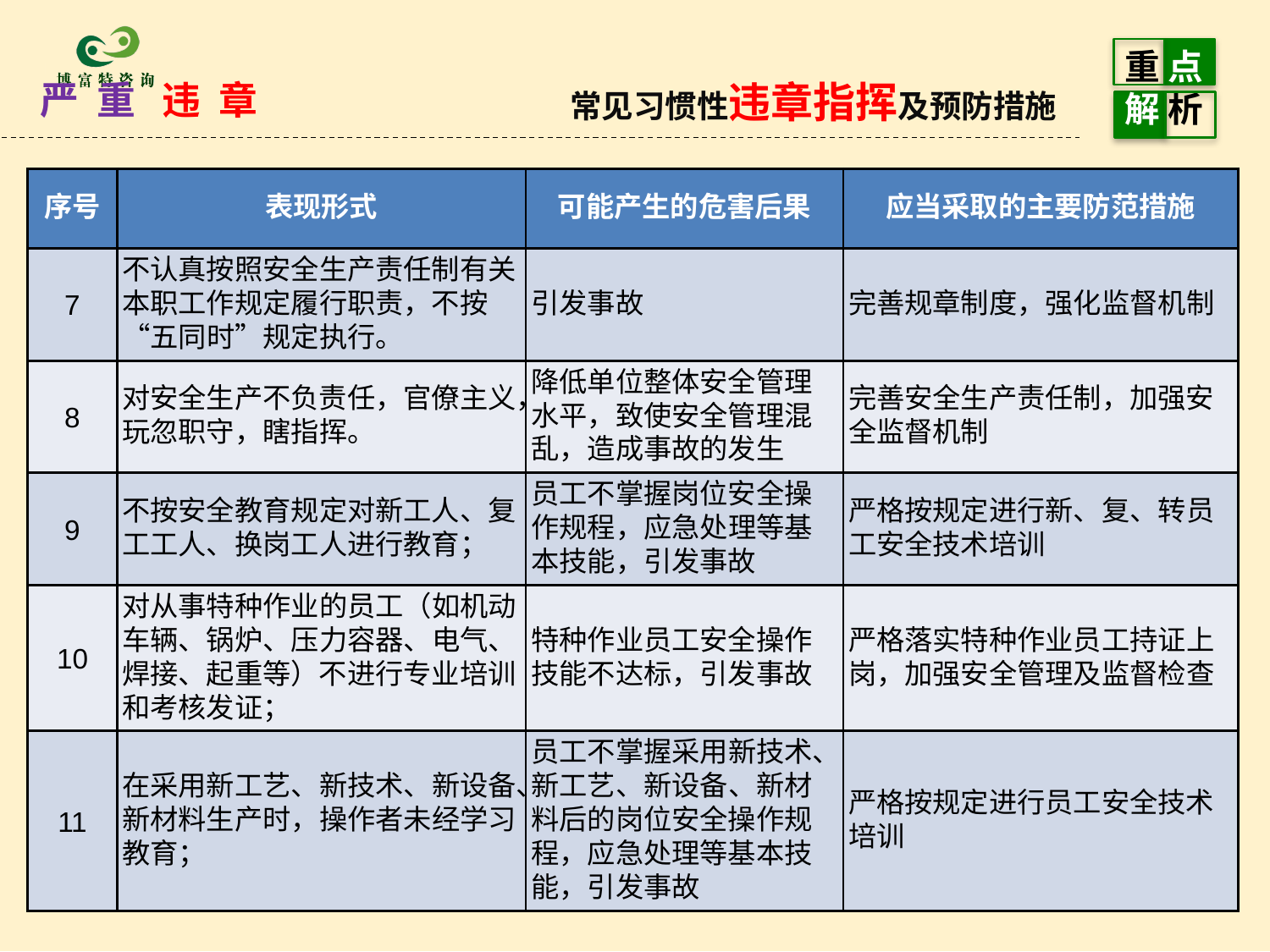

严  重   违  章
| 序号 | 表现形式 | 可能产生的危害后果 | 应当采取的主要防范措施 |
| --- | --- | --- | --- |
| 7 | 不认真按照安全生产责任制有关本职工作规定履行职责，不按 “五同时”规定执行。 | 引发事故 | 完善规章制度，强化监督机制 |
| 8 | 对安全生产不负责任，官僚主义，玩忽职守，瞎指挥。 | 降低单位整体安全管理水平，致使安全管理混乱，造成事故的发生 | 完善安全生产责任制，加强安全监督机制 |
| 9 | 不按安全教育规定对新工人、复工工人、换岗工人进行教育； | 员工不掌握岗位安全操作规程，应急处理等基本技能，引发事故 | 严格按规定进行新、复、转员工安全技术培训 |
| 10 | 对从事特种作业的员工（如机动车辆、锅炉、压力容器、电气、焊接、起重等）不进行专业培训和考核发证； | 特种作业员工安全操作技能不达标，引发事故 | 严格落实特种作业员工持证上岗，加强安全管理及监督检查 |
| 11 | 在采用新工艺、新技术、新设备、新材料生产时，操作者未经学习教育； | 员工不掌握采用新技术、新工艺、新设备、新材料后的岗位安全操作规程，应急处理等基本技能，引发事故 | 严格按规定进行员工安全技术培训 |